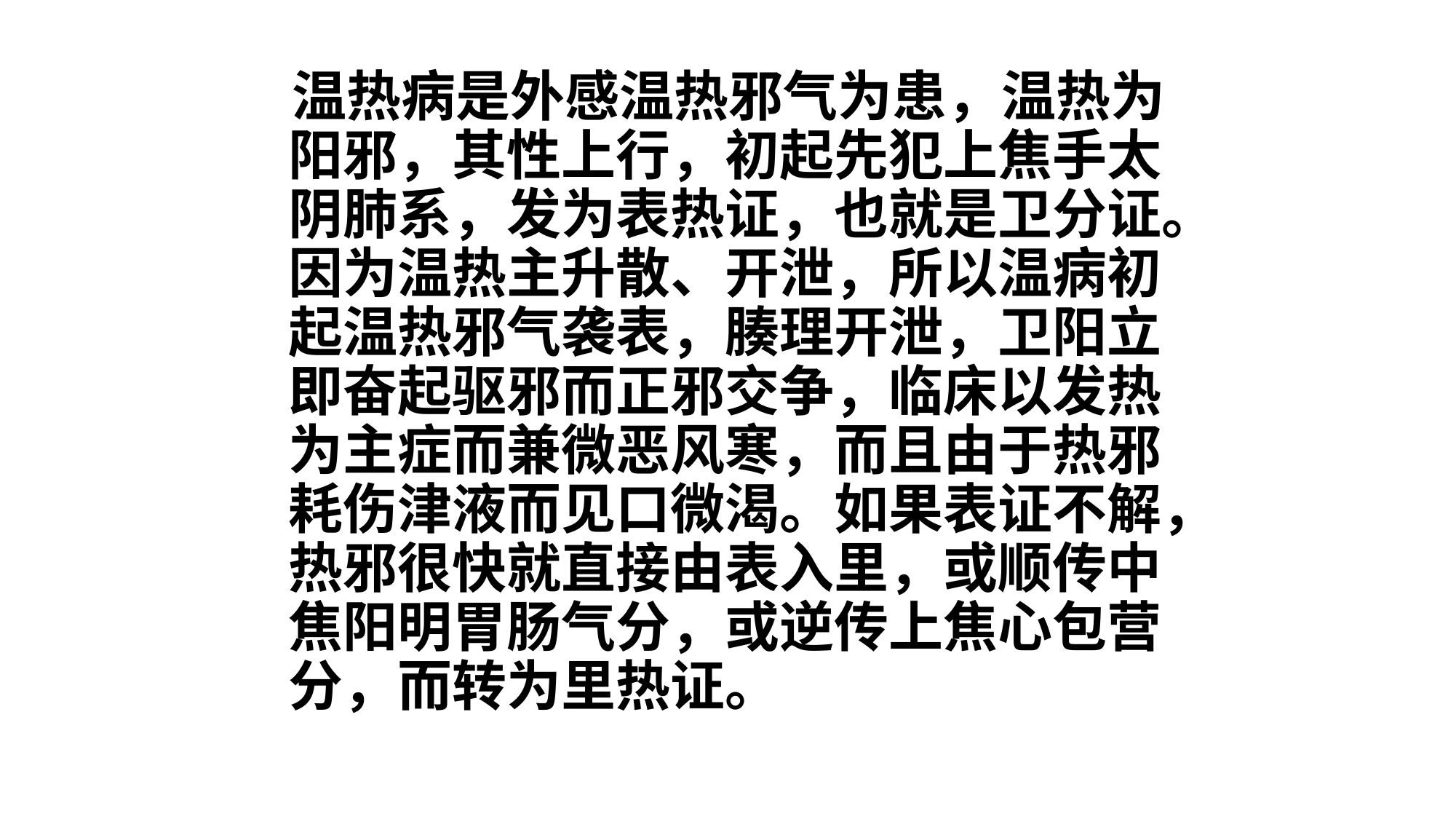

温热病是外感温热邪气为患，温热为阳邪，其性上行，初起先犯上焦手太阴肺系，发为表热证，也就是卫分证。因为温热主升散、开泄，所以温病初起温热邪气袭表，腠理开泄，卫阳立即奋起驱邪而正邪交争，临床以发热为主症而兼微恶风寒，而且由于热邪耗伤津液而见口微渴。如果表证不解，热邪很快就直接由表入里，或顺传中焦阳明胃肠气分，或逆传上焦心包营分，而转为里热证。